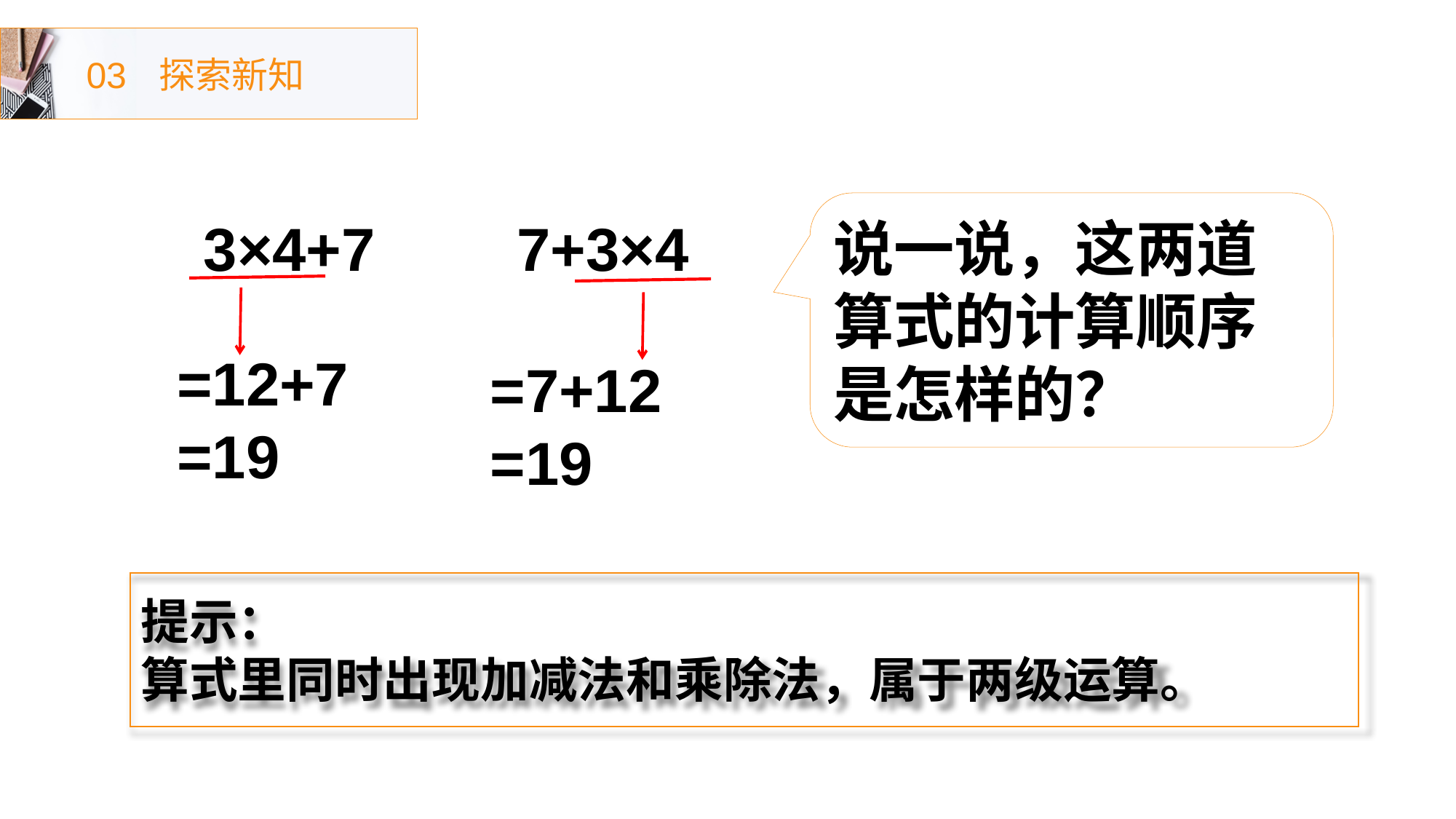

03
探索新知
3×4+7
7+3×4
说一说，这两道算式的计算顺序是怎样的？
=12+7
=19
=7+12
=19
提示：
算式里同时出现加减法和乘除法，属于两级运算。